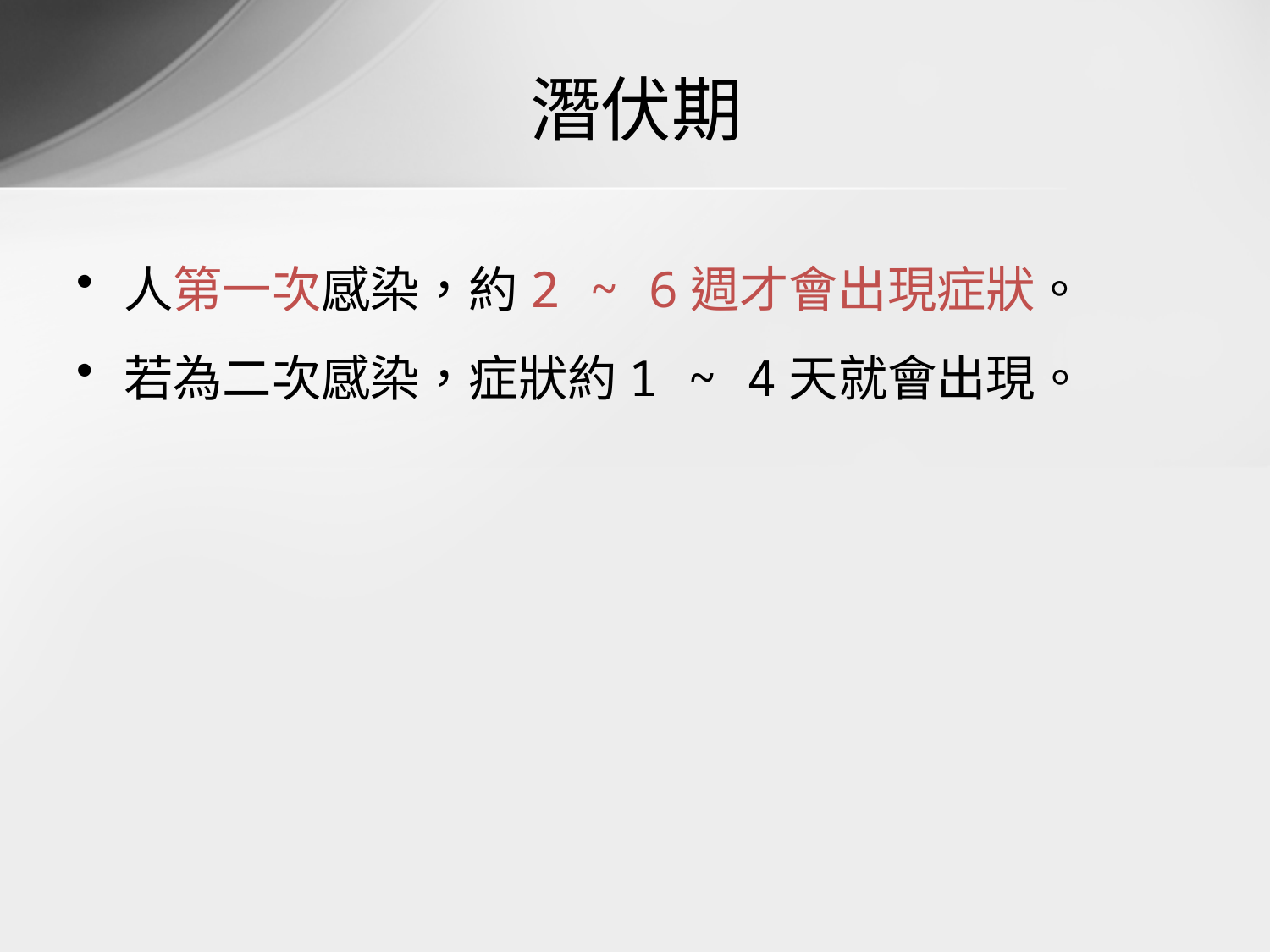

# 潛伏期
人第一次感染，約2 ~ 6週才會出現症狀。
若為二次感染，症狀約1 ~ 4天就會出現。